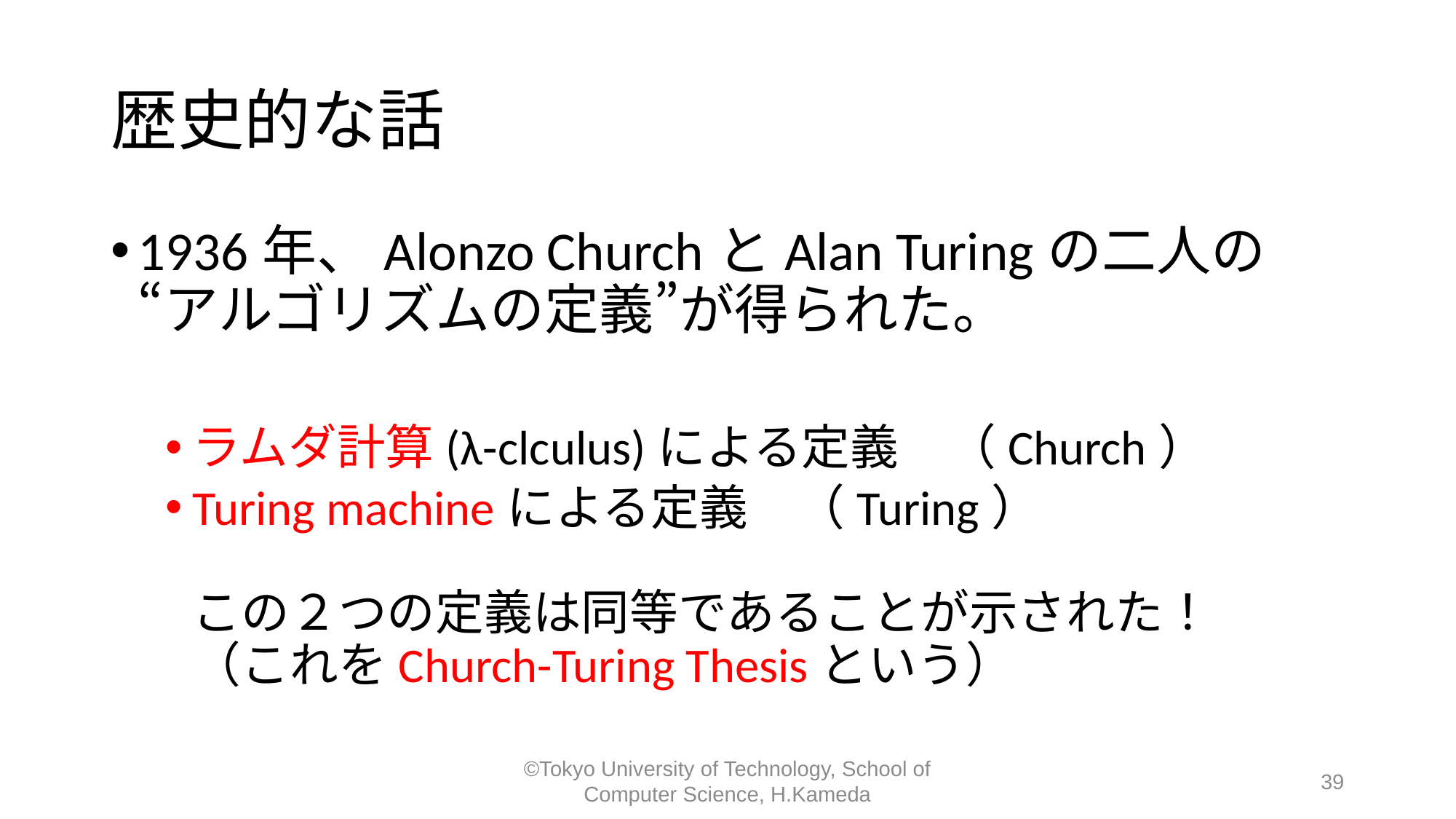

# 歴史的な話
1936年、Alonzo ChurchとAlan Turingの二人の“アルゴリズムの定義”が得られた。

ラムダ計算(λ-clculus)による定義　（Church）
Turing machineによる定義　（Turing）
この２つの定義は同等であることが示された！
（これをChurch-Turing Thesisという）
©Tokyo University of Technology, School of Computer Science, H.Kameda
39